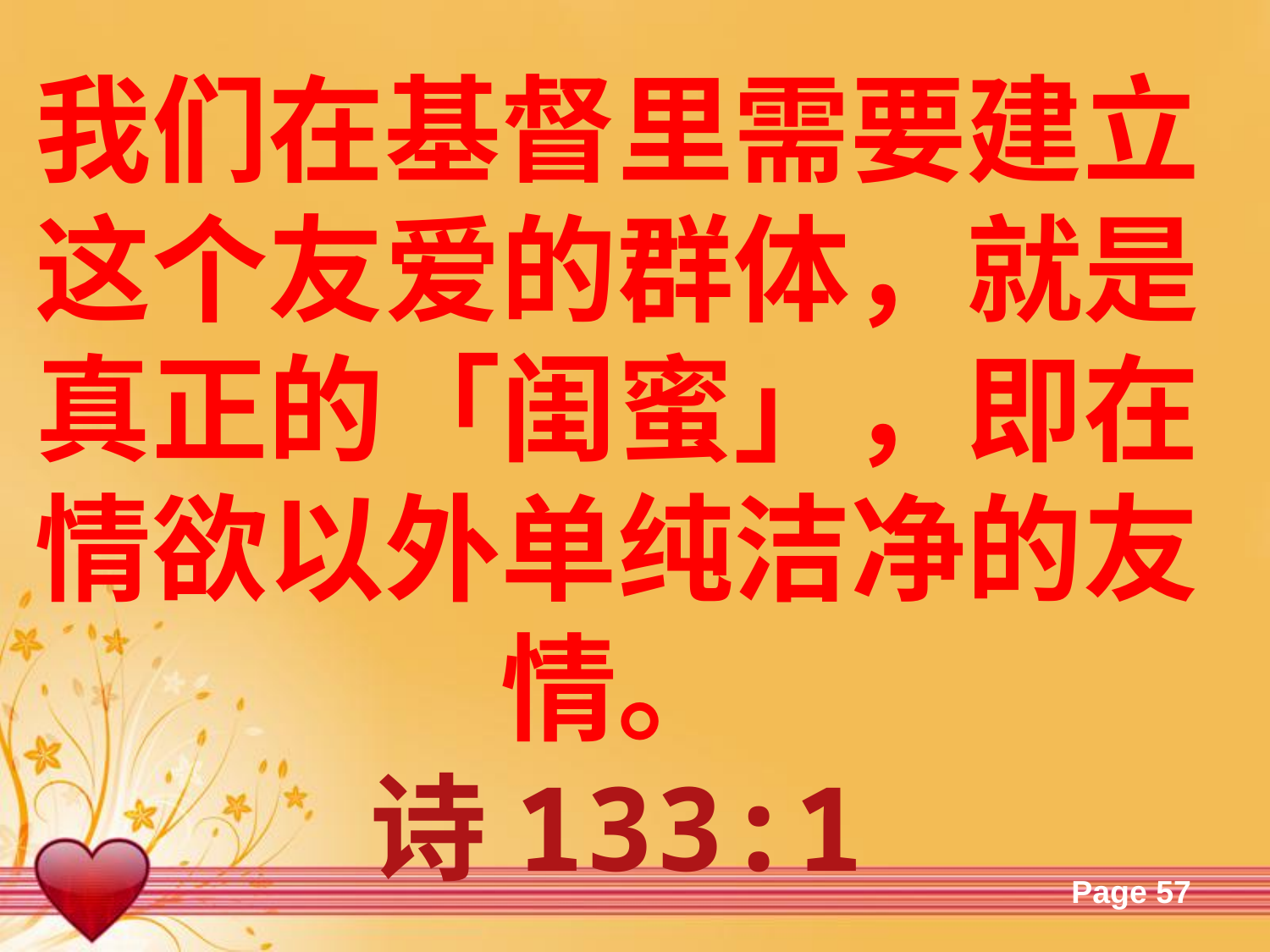

我们在基督里需要建立这个友爱的群体，就是真正的「闺蜜」，即在情欲以外单纯洁净的友情。
诗133:1